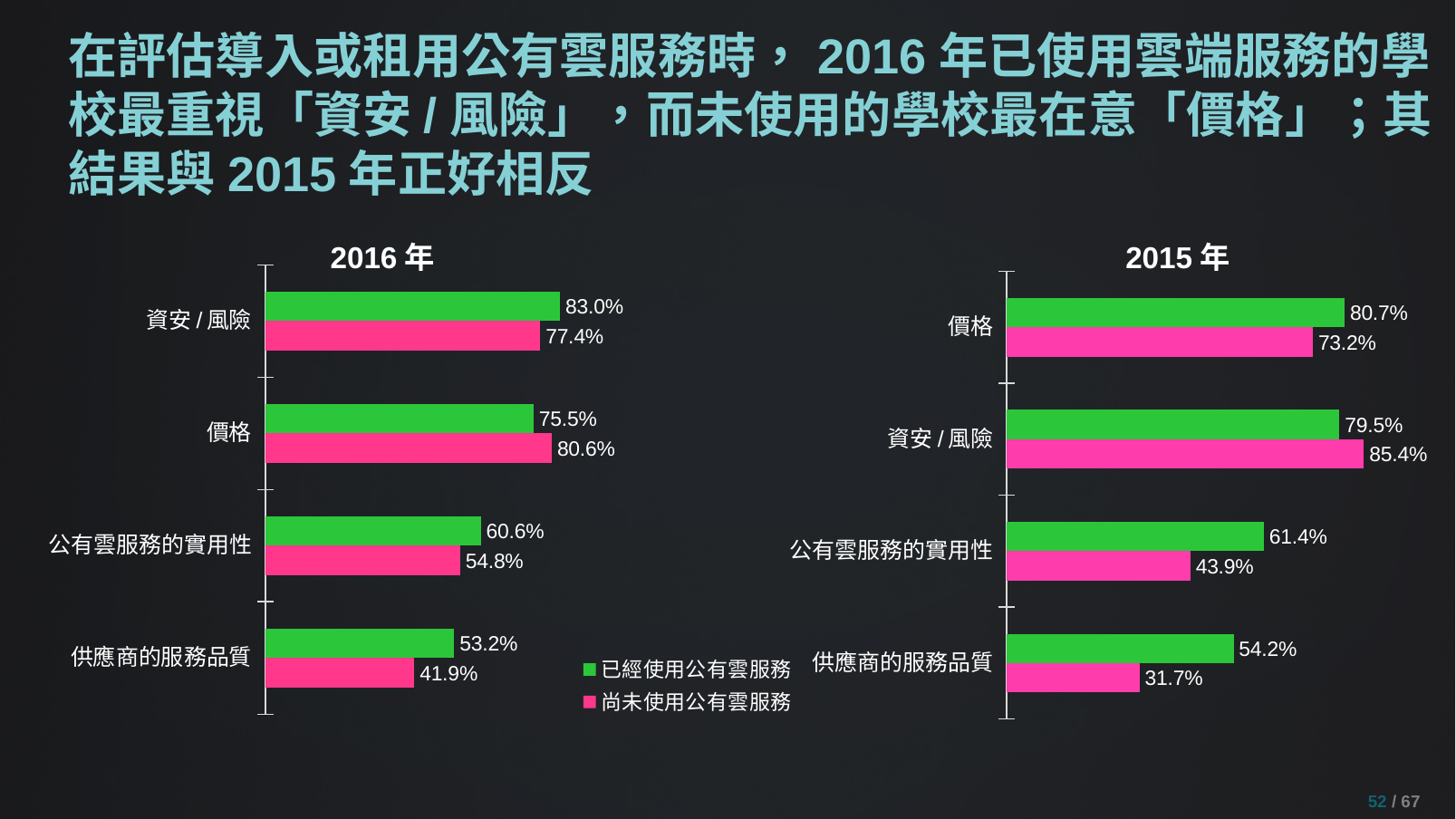

# 在評估導入或租用公有雲服務時，2016年已使用雲端服務的學校最重視「資安/風險」，而未使用的學校最在意「價格」；其結果與2015年正好相反

### Chart

| Category | 已經使用雲端服務 | 尚未使用雲端服務 |
|---|---|---|
| 價格 | 0.80722891566265 | 0.731707317073171 |
| 資安/風險 | 0.795180722891566 | 0.853658536585366 |
| 公有雲服務的實用性 | 0.614457831325301 | 0.439024390243903 |
| 供應商的服務品質 | 0.542168674698795 | 0.317073170731707 |
2016年
2015年

### Chart

| Category | 尚未使用公有雲服務 | 已經使用公有雲服務 |
|---|---|---|
| 供應商的服務品質 | 0.419354838709678 | 0.531914893617021 |
| 公有雲服務的實用性 | 0.548387096774194 | 0.606382978723404 |
| 價格 | 0.806451612903226 | 0.75531914893617 |
| 資安/風險 | 0.774193548387097 | 0.829787234042553 |